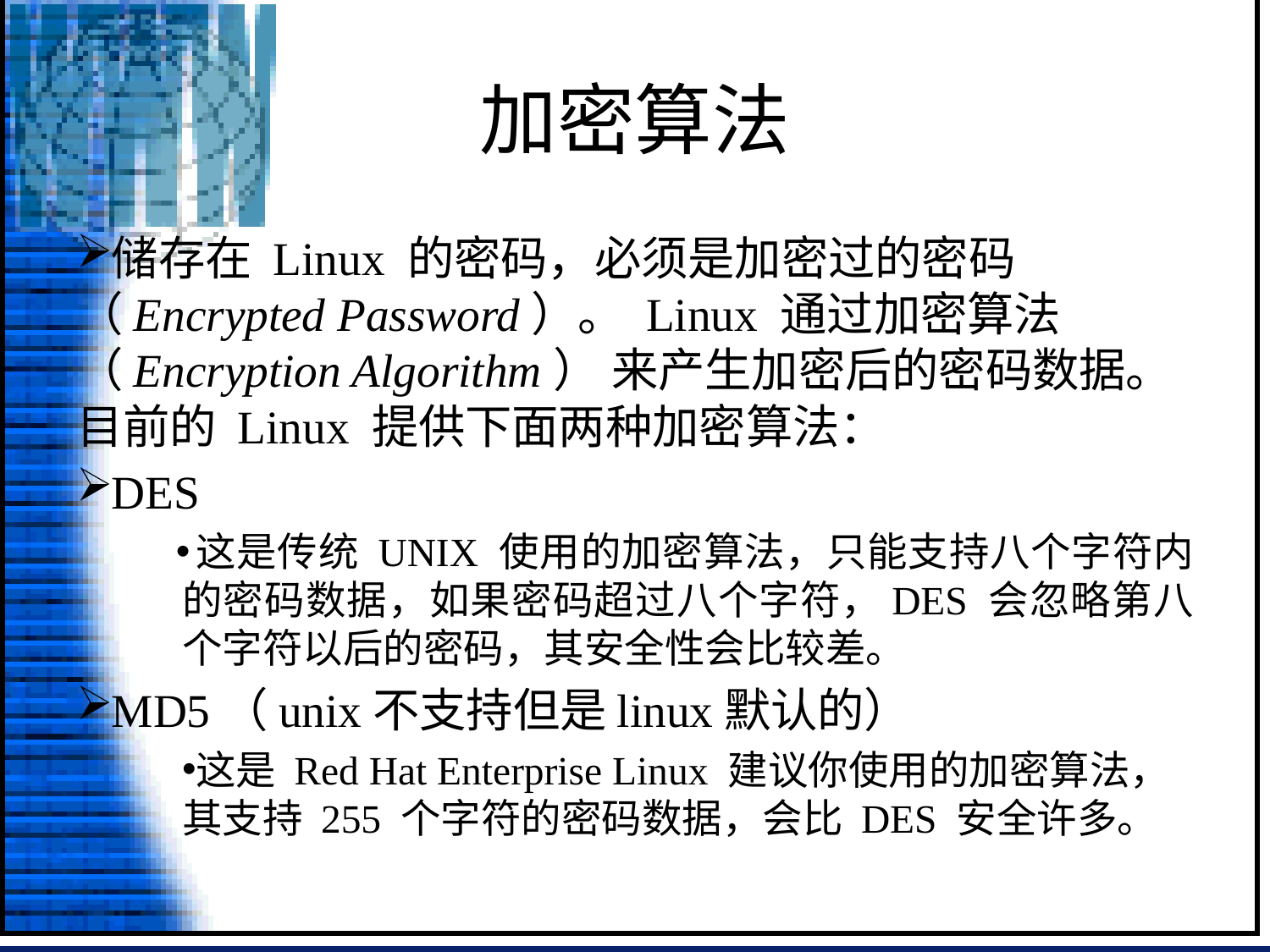

# 加密算法
储存在 Linux 的密码，必须是加密过的密码 （Encrypted Password）。 Linux 通过加密算法 （Encryption Algorithm） 来产生加密后的密码数据。目前的 Linux 提供下面两种加密算法：
DES
这是传统 UNIX 使用的加密算法，只能支持八个字符内的密码数据，如果密码超过八个字符，DES 会忽略第八个字符以后的密码，其安全性会比较差。
MD5（unix不支持但是linux默认的）
这是 Red Hat Enterprise Linux 建议你使用的加密算法，其支持 255 个字符的密码数据，会比 DES 安全许多。